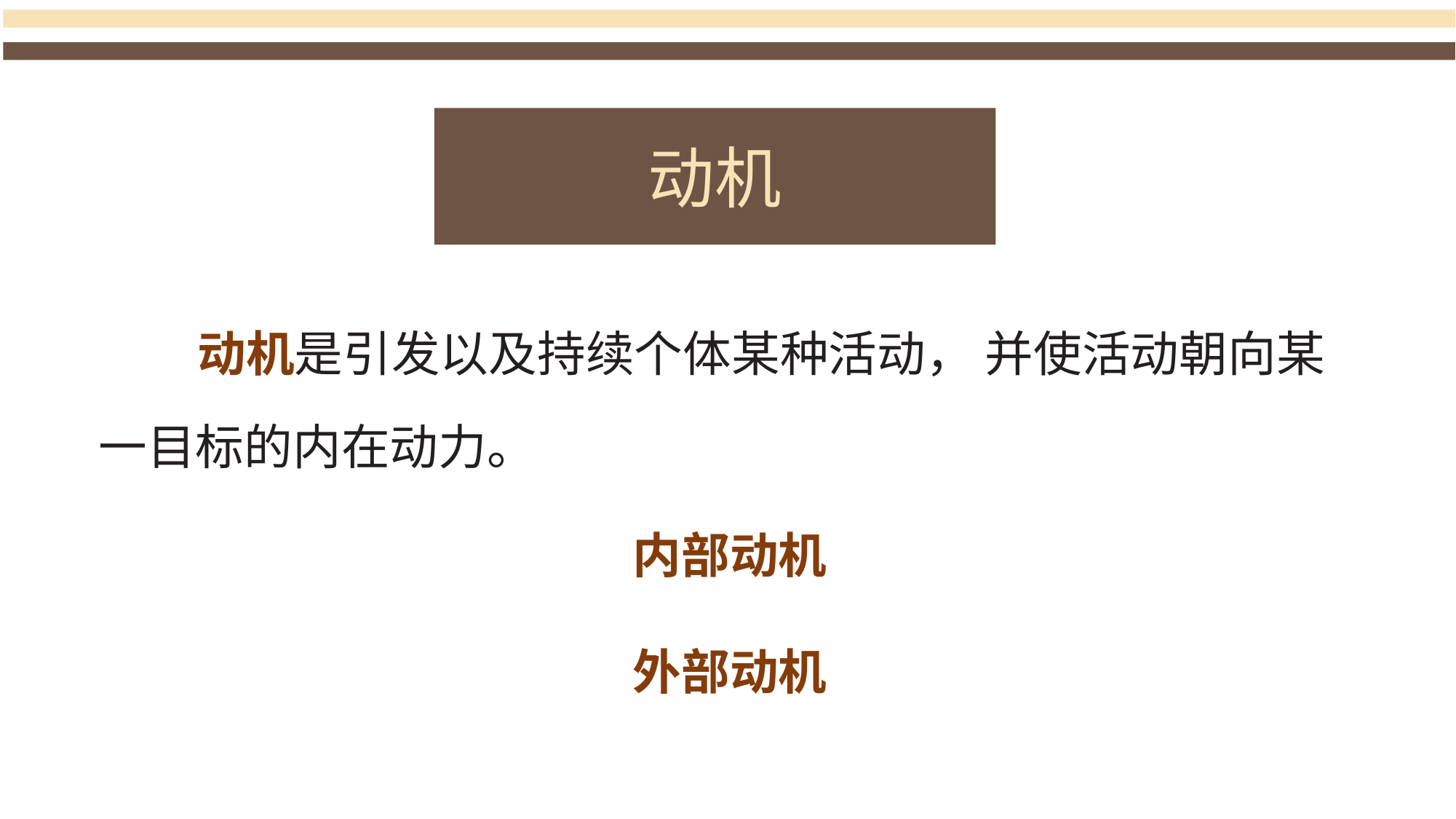

动机
        动机是引发以及持续个体某种活动， 并使活动朝向某一目标的内在动力。

内部动机

外部动机